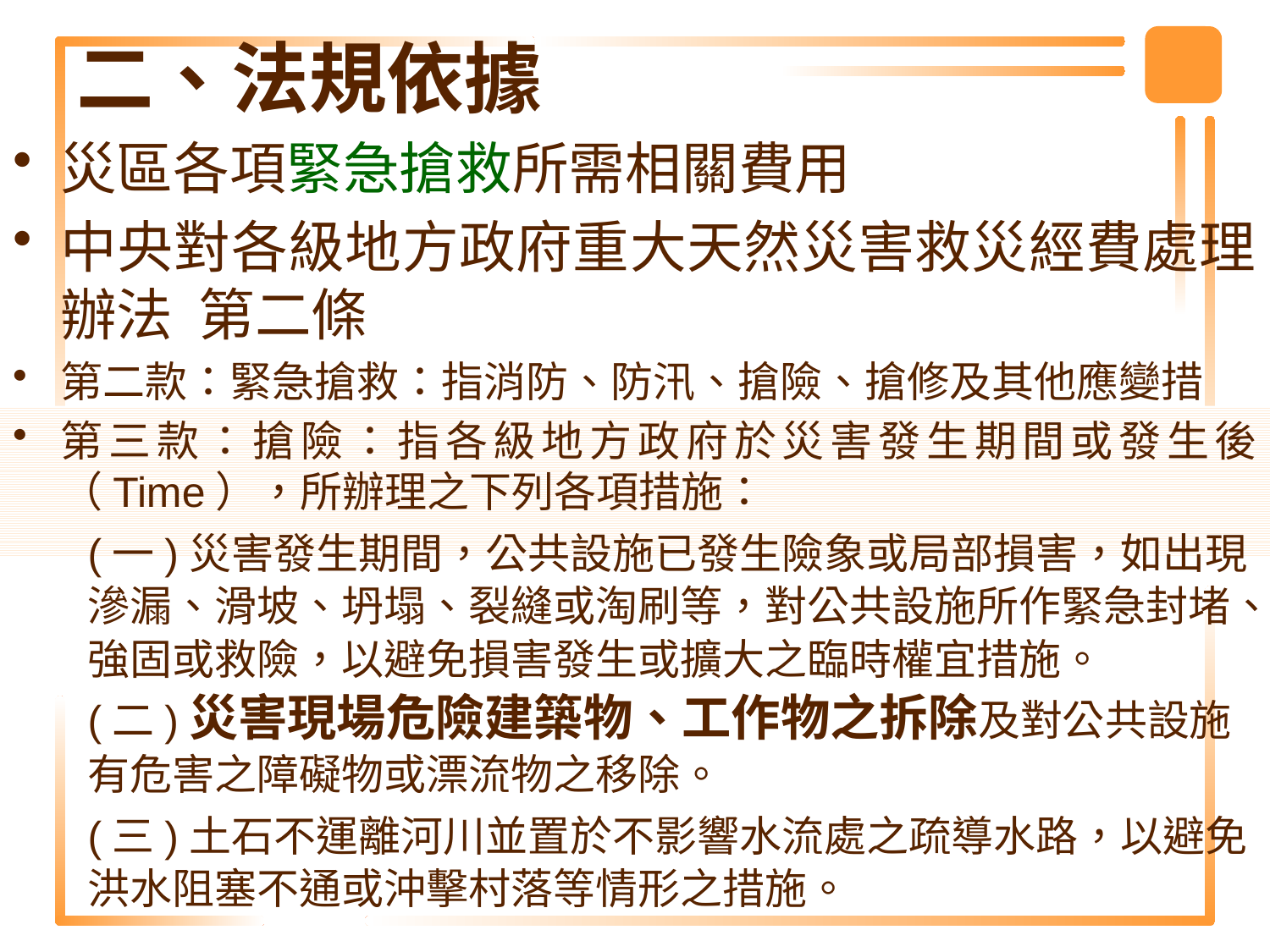

# 二、法規依據
災區各項緊急搶救所需相關費用
中央對各級地方政府重大天然災害救災經費處理辦法  第二條
第二款：緊急搶救：指消防、防汛、搶險、搶修及其他應變措
第三款：搶險：指各級地方政府於災害發生期間或發生後（Time），所辦理之下列各項措施：
(一)災害發生期間，公共設施已發生險象或局部損害，如出現滲漏、滑坡、坍塌、裂縫或淘刷等，對公共設施所作緊急封堵、強固或救險，以避免損害發生或擴大之臨時權宜措施。
(二)災害現場危險建築物、工作物之拆除及對公共設施有危害之障礙物或漂流物之移除。
(三)土石不運離河川並置於不影響水流處之疏導水路，以避免洪水阻塞不通或沖擊村落等情形之措施。